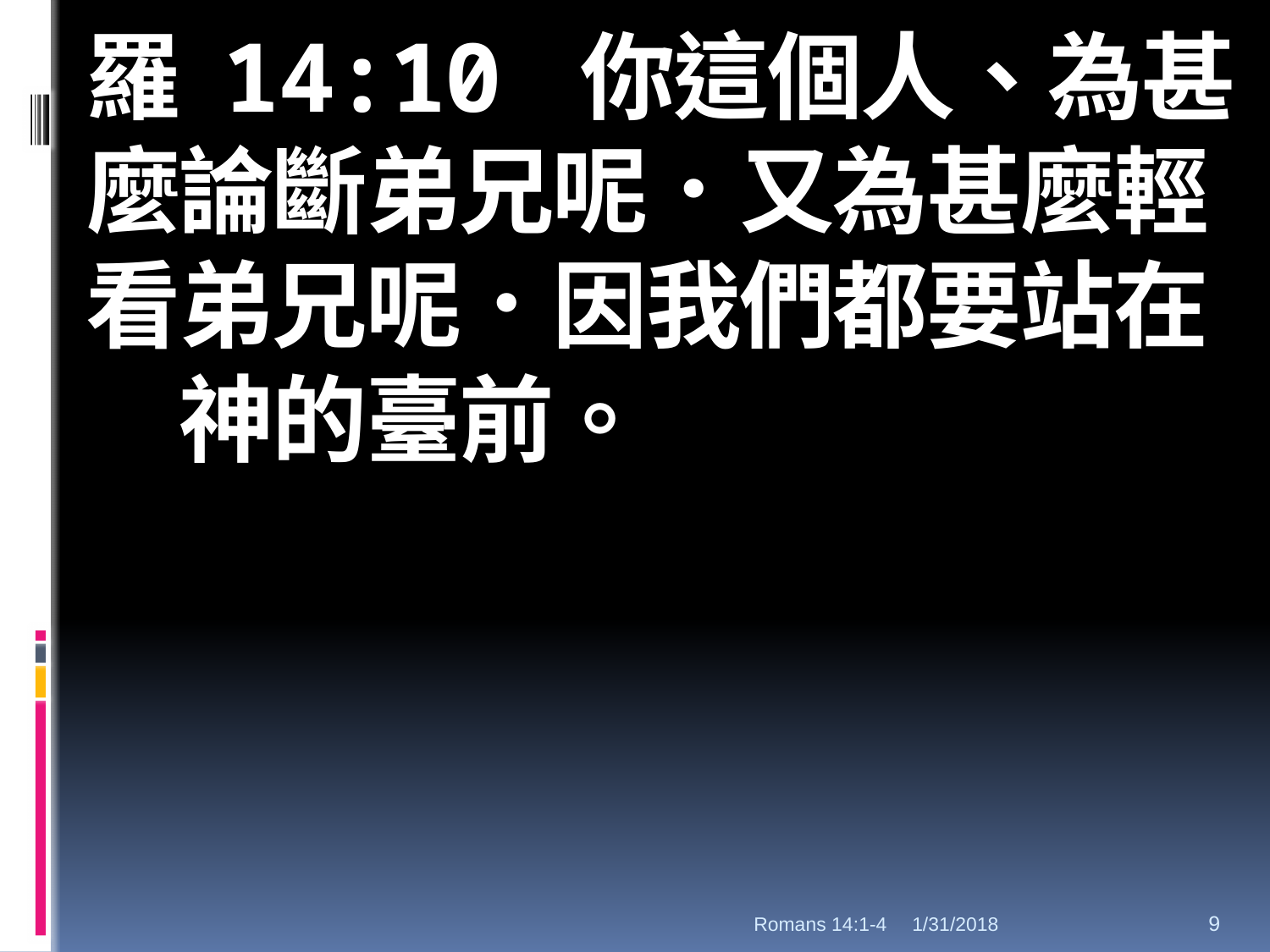

羅 14:10 你這個人、為甚麼論斷弟兄呢．又為甚麼輕看弟兄呢．因我們都要站在　神的臺前。

#
Romans 14:1-4
1/31/2018
9